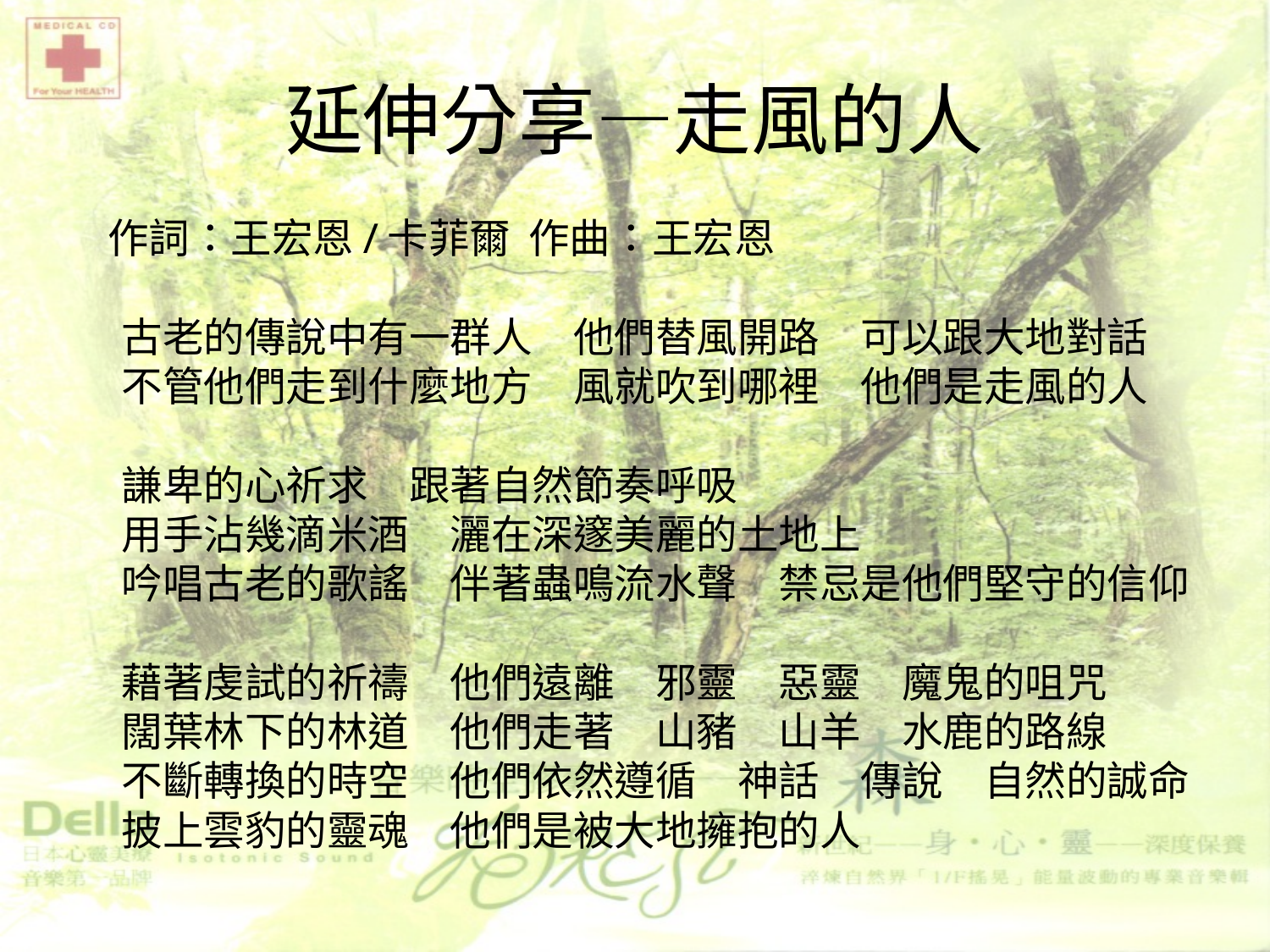

# 延伸分享—走風的人
     作詞：王宏恩/卡菲爾  作曲：王宏恩
古老的傳說中有一群人　他們替風開路　可以跟大地對話
不管他們走到什麼地方　風就吹到哪裡　他們是走風的人
謙卑的心祈求　跟著自然節奏呼吸
用手沾幾滴米酒　灑在深邃美麗的土地上
吟唱古老的歌謠　伴著蟲鳴流水聲　禁忌是他們堅守的信仰
藉著虔試的祈禱　他們遠離　邪靈　惡靈　魔鬼的咀咒
闊葉林下的林道　他們走著　山豬　山羊　水鹿的路線
不斷轉換的時空　他們依然遵循　神話　傳說　自然的誠命
披上雲豹的靈魂　他們是被大地擁抱的人